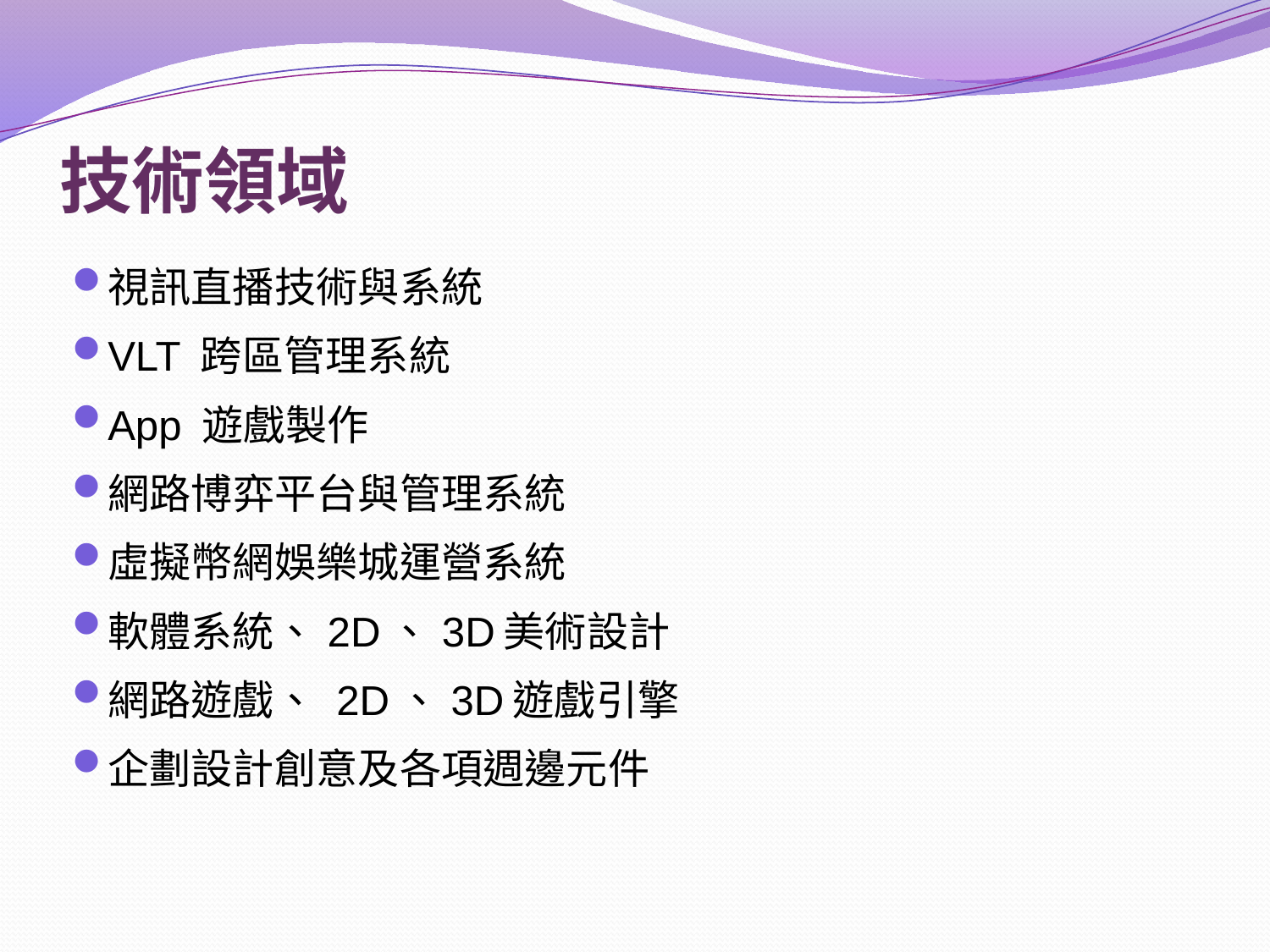

# 技術領域
視訊直播技術與系統
VLT 跨區管理系統
App 遊戲製作
網路博弈平台與管理系統
虛擬幣網娛樂城運營系統
軟體系統、2D、3D美術設計
網路遊戲、 2D、3D遊戲引擎
企劃設計創意及各項週邊元件